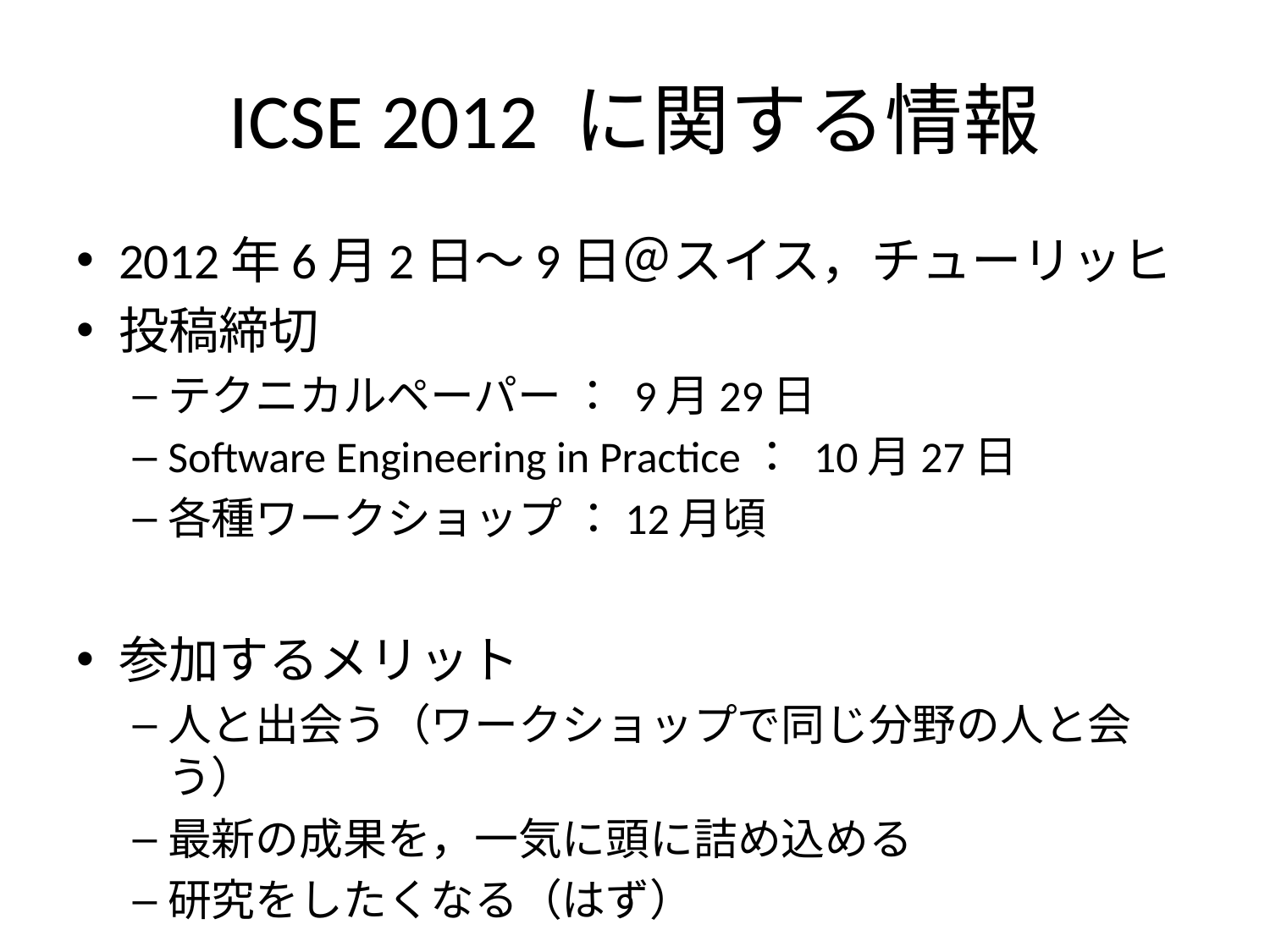

# ICSE 2012 に関する情報
2012年6月2日～9日＠スイス，チューリッヒ
投稿締切
テクニカルペーパー ： 9月29日
Software Engineering in Practice： 10月27日
各種ワークショップ ：12月頃

参加するメリット
人と出会う（ワークショップで同じ分野の人と会う）
最新の成果を，一気に頭に詰め込める
研究をしたくなる（はず）